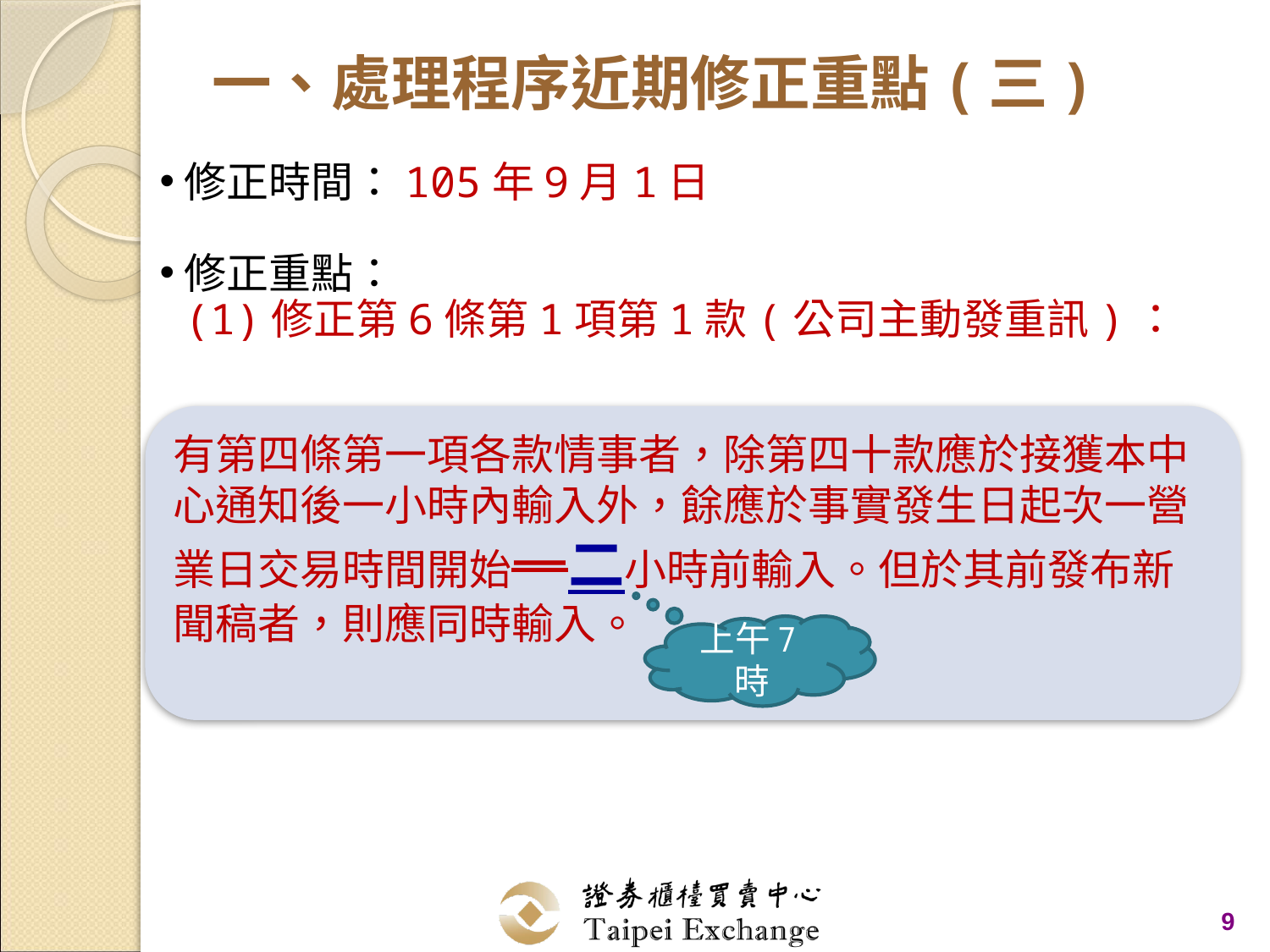

# 一、處理程序近期修正重點(三)
修正時間：105年9月1日
修正重點：
 (1)修正第6條第1項第1款(公司主動發重訊)：
有第四條第一項各款情事者，除第四十款應於接獲本中心通知後一小時內輸入外，餘應於事實發生日起次一營業日交易時間開始一二小時前輸入。但於其前發布新聞稿者，則應同時輸入。
上午7時

9